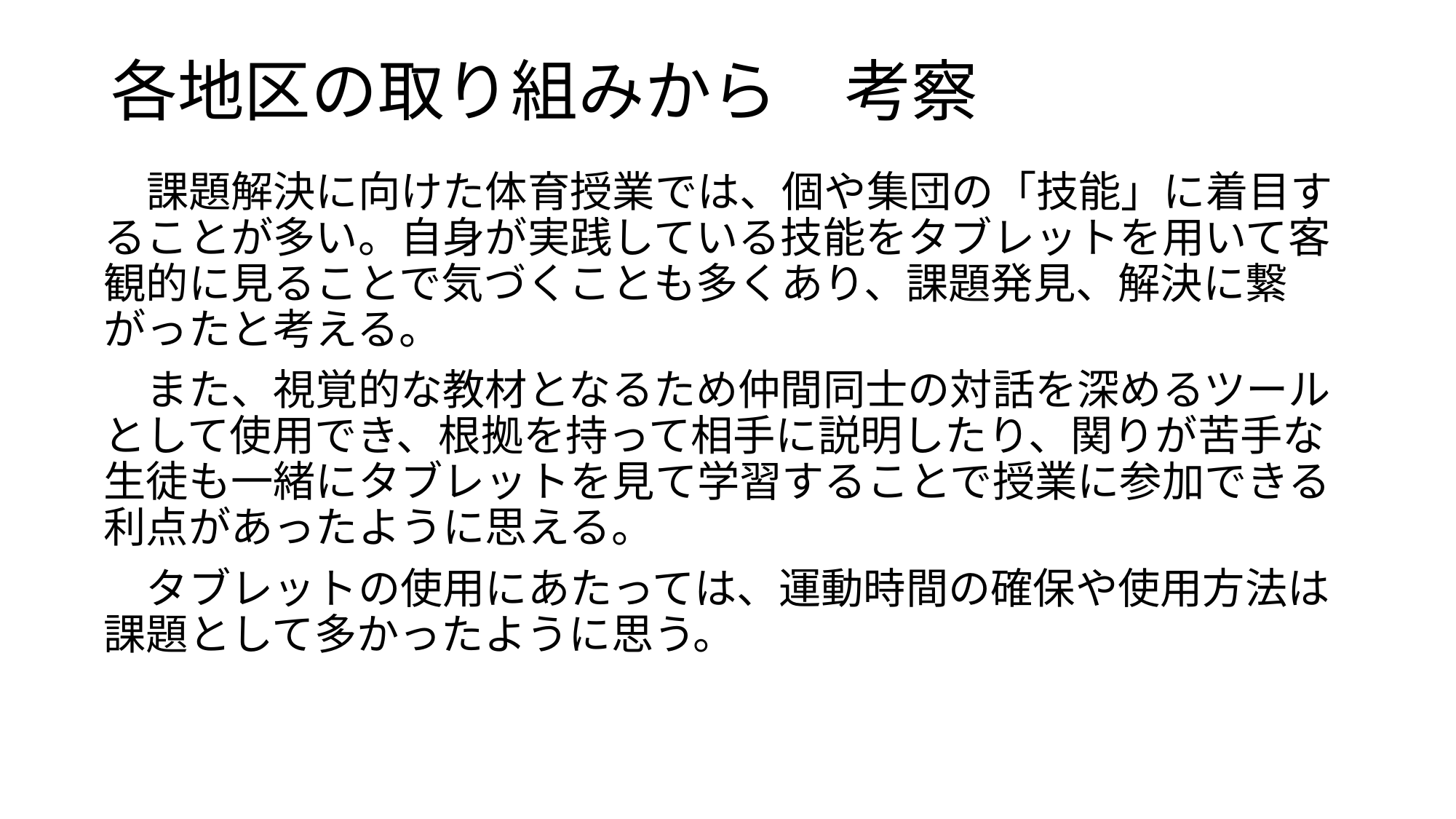

# 各地区の取り組みから　考察
　課題解決に向けた体育授業では、個や集団の「技能」に着目することが多い。自身が実践している技能をタブレットを用いて客観的に見ることで気づくことも多くあり、課題発見、解決に繋がったと考える。
　また、視覚的な教材となるため仲間同士の対話を深めるツールとして使用でき、根拠を持って相手に説明したり、関りが苦手な生徒も一緒にタブレットを見て学習することで授業に参加できる利点があったように思える。
　タブレットの使用にあたっては、運動時間の確保や使用方法は課題として多かったように思う。